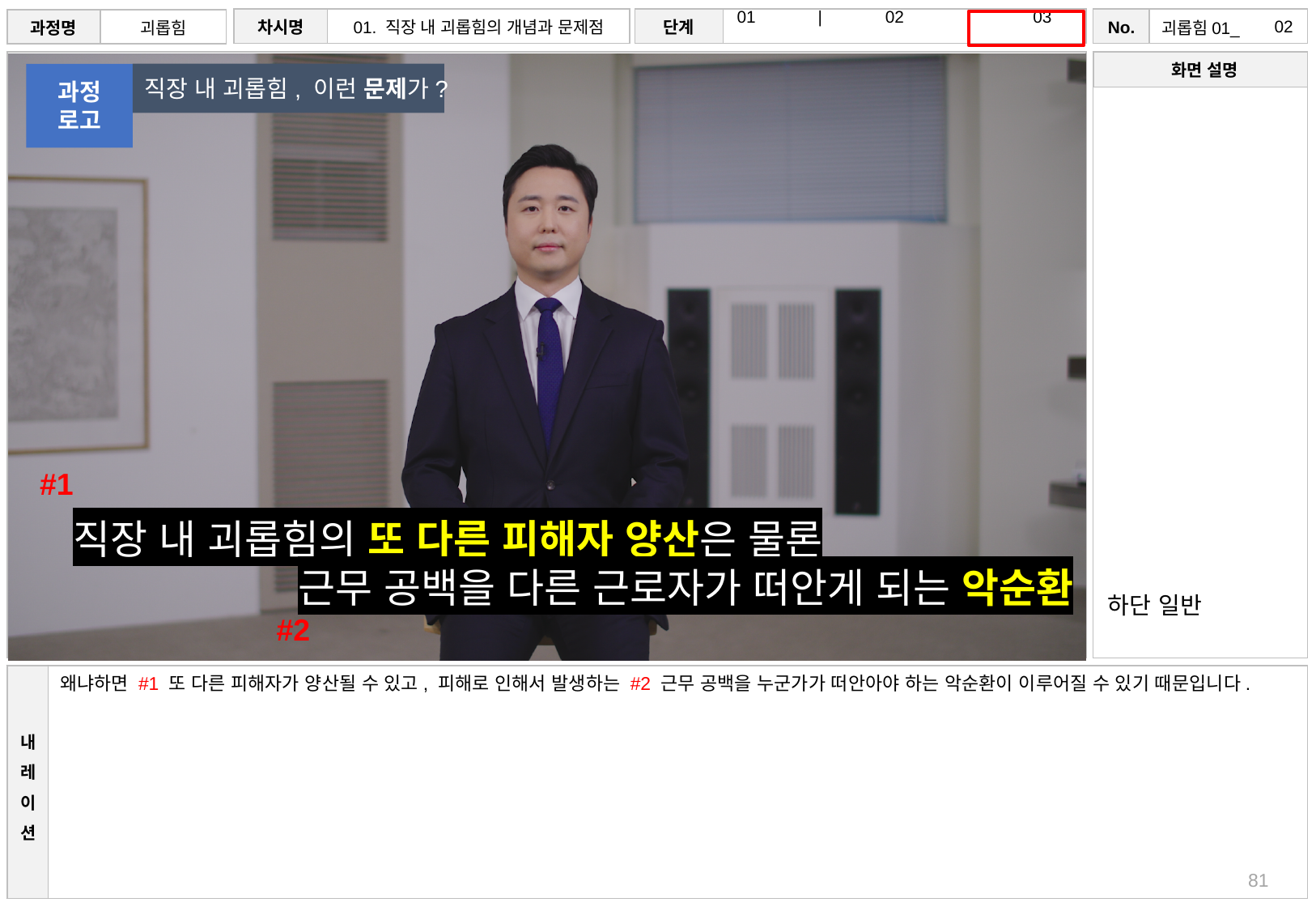

# 02
직장 내 괴롭힘, 이런 문제가?
과정
로고

#1
직장 내 괴롭힘의 또 다른 피해자 양산은 물론
                   근무 공백을 다른 근로자가 떠안게 되는 악순환
하단 일반
#2
왜냐하면 #1 또 다른 피해자가 양산될 수 있고, 피해로 인해서 발생하는 #2 근무 공백을 누군가가 떠안아야 하는 악순환이 이루어질 수 있기 때문입니다.
81